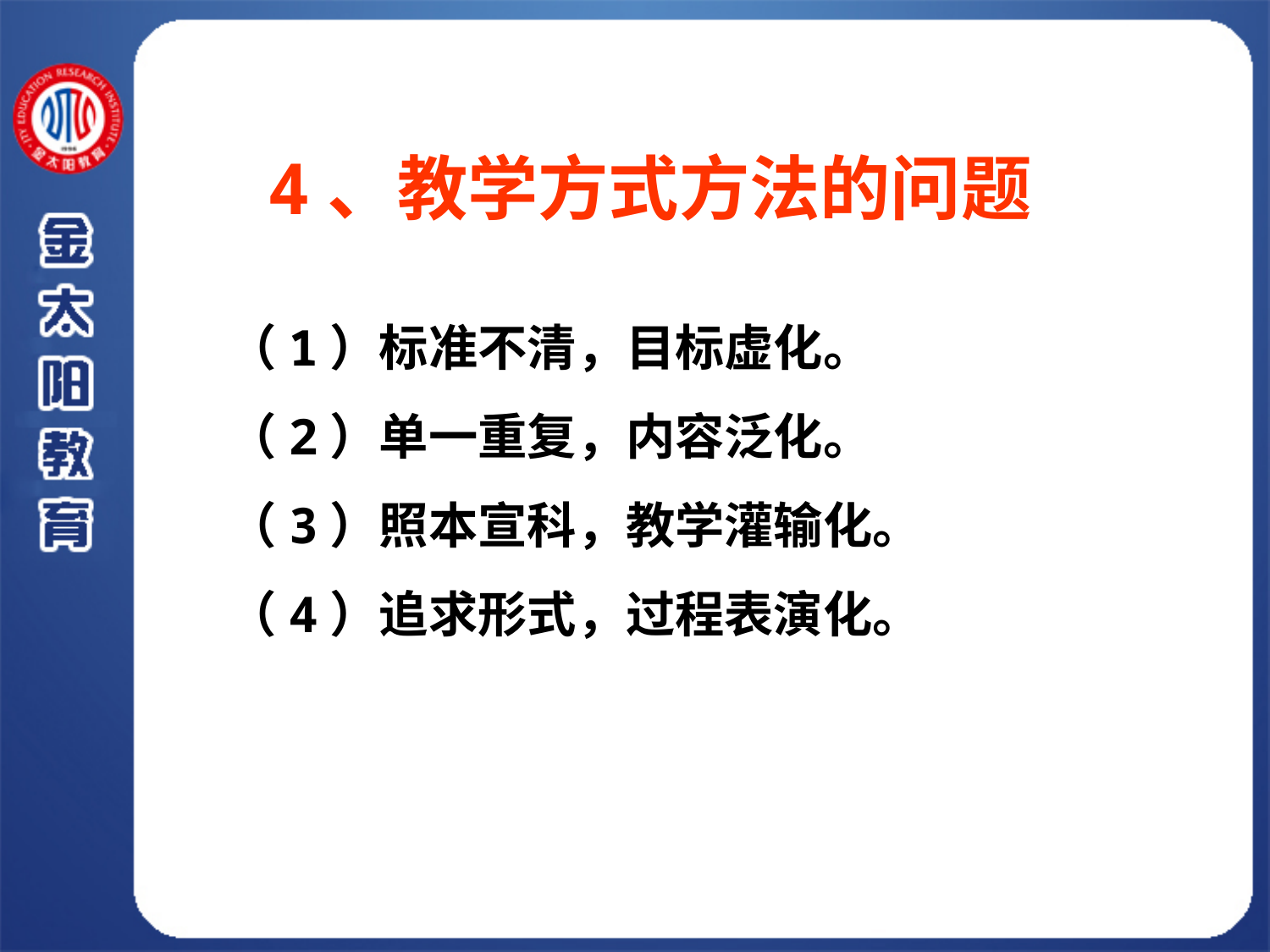

4、教学方式方法的问题
（1）标准不清，目标虚化。
（2）单一重复，内容泛化。
（3）照本宣科，教学灌输化。
（4）追求形式，过程表演化。